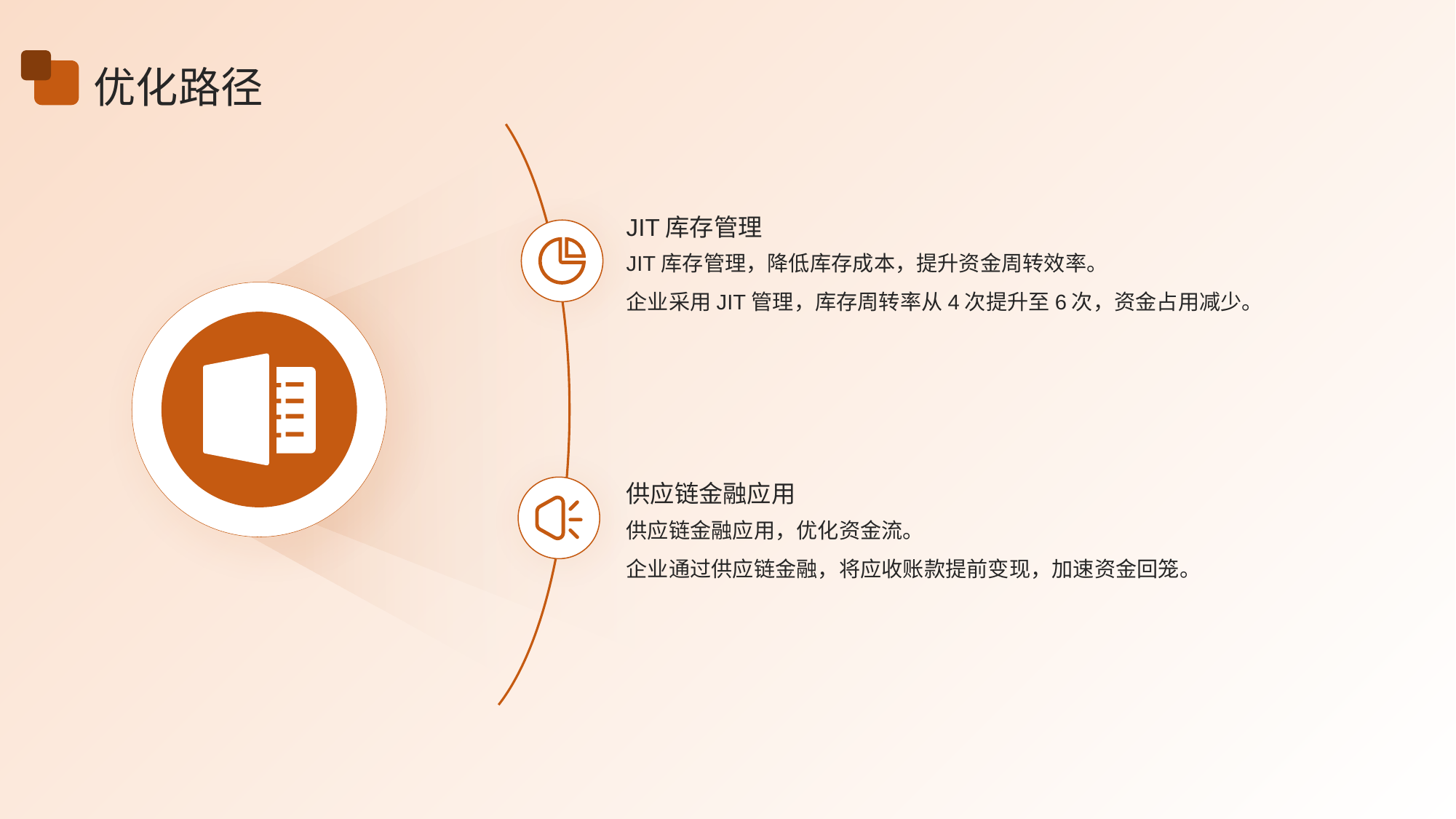

优化路径

JIT库存管理

JIT库存管理，降低库存成本，提升资金周转效率。
企业采用JIT管理，库存周转率从4次提升至6次，资金占用减少。

供应链金融应用

供应链金融应用，优化资金流。
企业通过供应链金融，将应收账款提前变现，加速资金回笼。